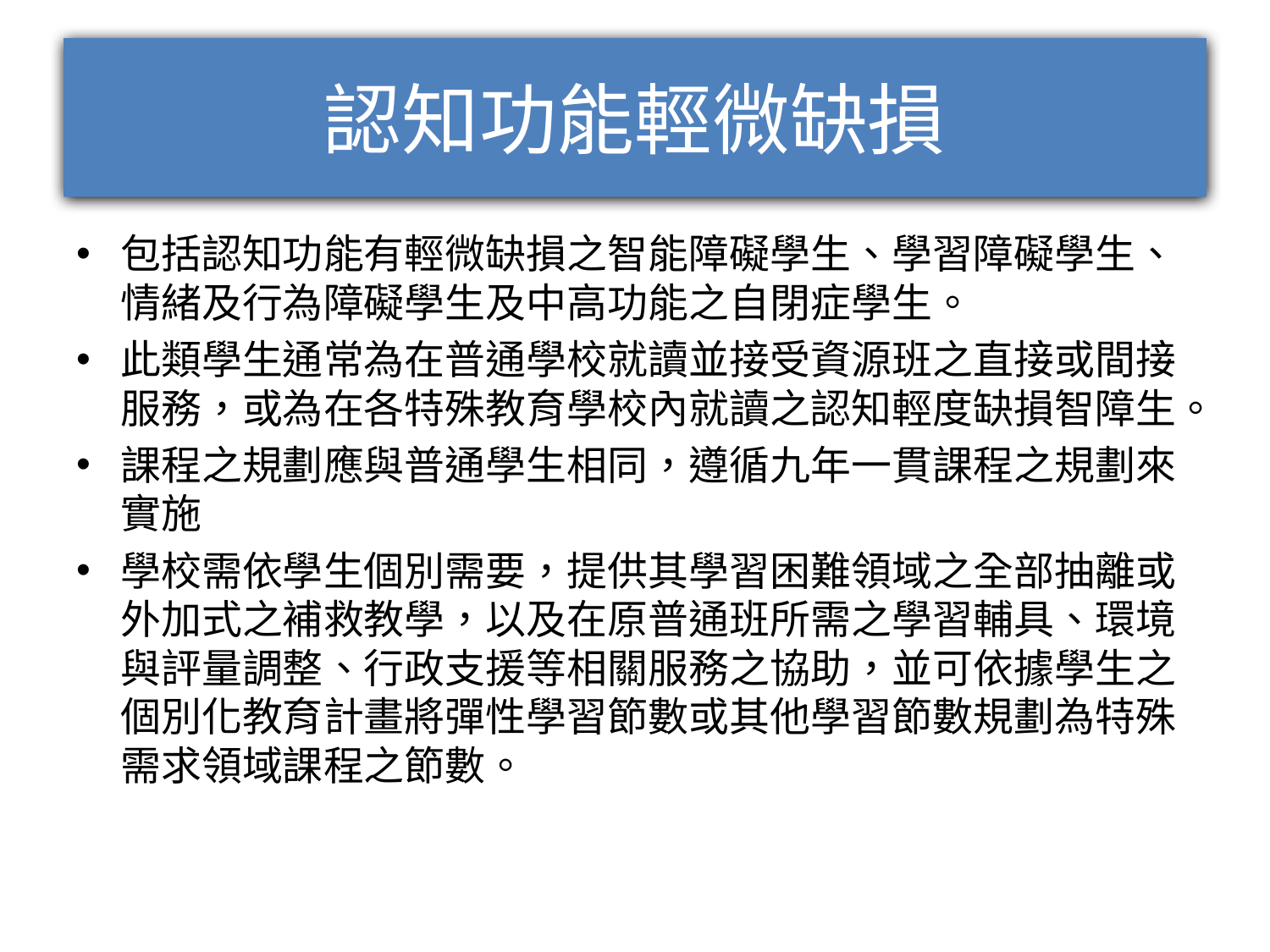

# 認知功能輕微缺損
包括認知功能有輕微缺損之智能障礙學生、學習障礙學生、情緒及行為障礙學生及中高功能之自閉症學生。
此類學生通常為在普通學校就讀並接受資源班之直接或間接服務，或為在各特殊教育學校內就讀之認知輕度缺損智障生。
課程之規劃應與普通學生相同，遵循九年一貫課程之規劃來實施
學校需依學生個別需要，提供其學習困難領域之全部抽離或外加式之補救教學，以及在原普通班所需之學習輔具、環境與評量調整、行政支援等相關服務之協助，並可依據學生之個別化教育計畫將彈性學習節數或其他學習節數規劃為特殊需求領域課程之節數。